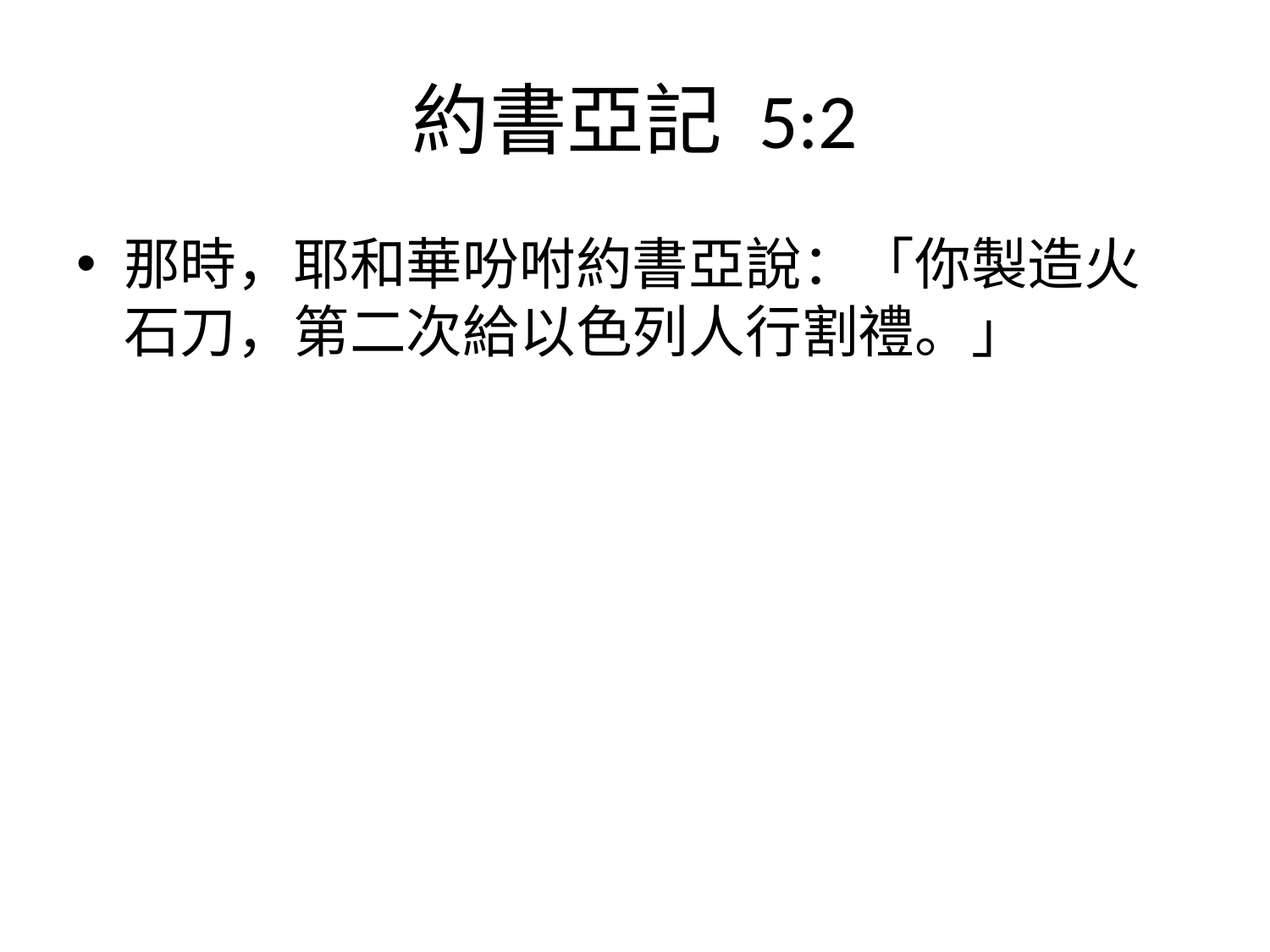

# 約書亞記‬ ‭5:2
那時，耶和華吩咐約書亞說：「你製造火石刀，第二次給以色列人行割禮。」